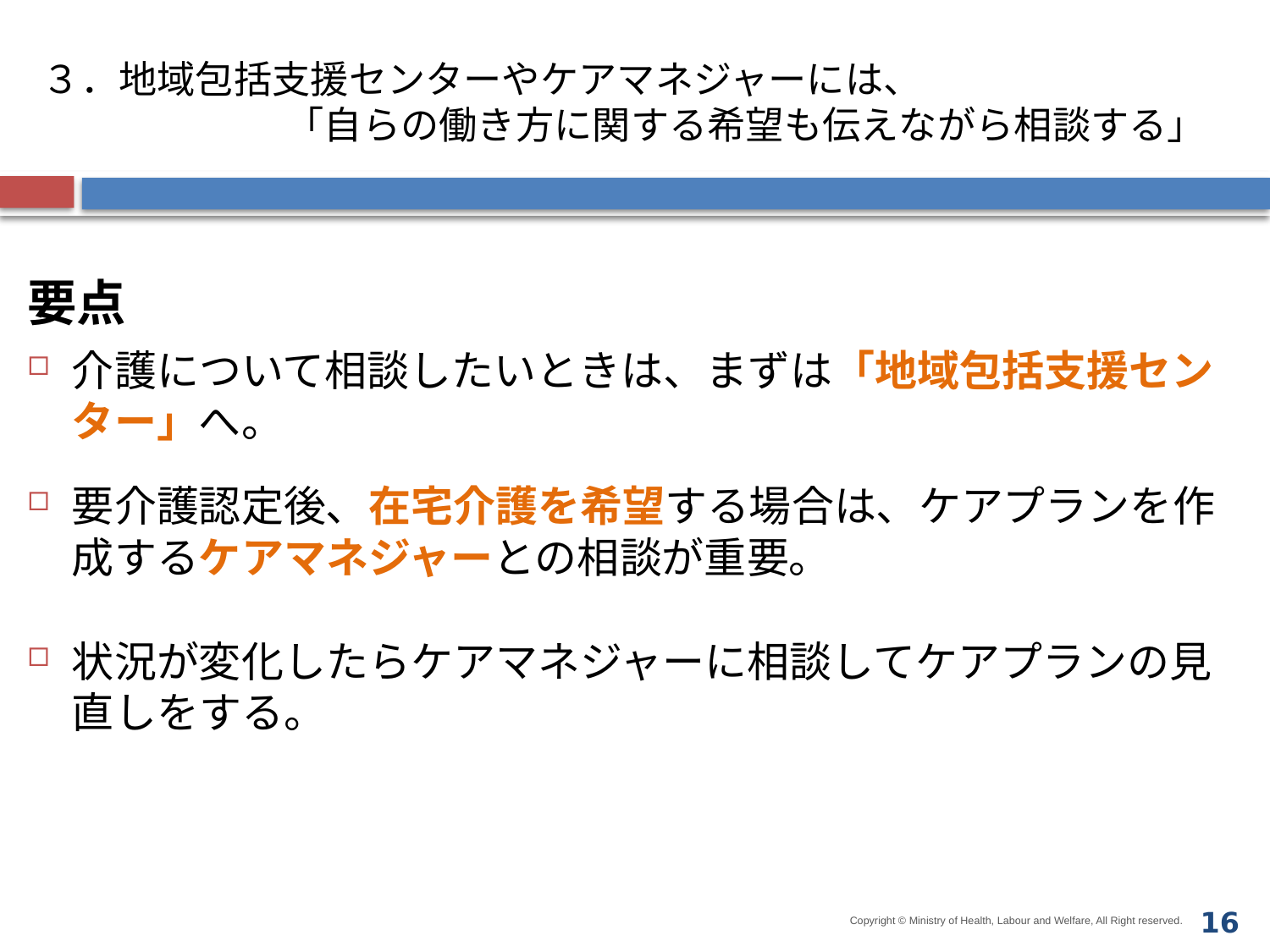

# ３．地域包括支援センターやケアマネジャーには、　　　　　　　　　　　　　　「自らの働き方に関する希望も伝えながら相談する」
要点
介護について相談したいときは、まずは「地域包括支援センター」へ。
要介護認定後、在宅介護を希望する場合は、ケアプランを作成するケアマネジャーとの相談が重要。
状況が変化したらケアマネジャーに相談してケアプランの見直しをする。
16